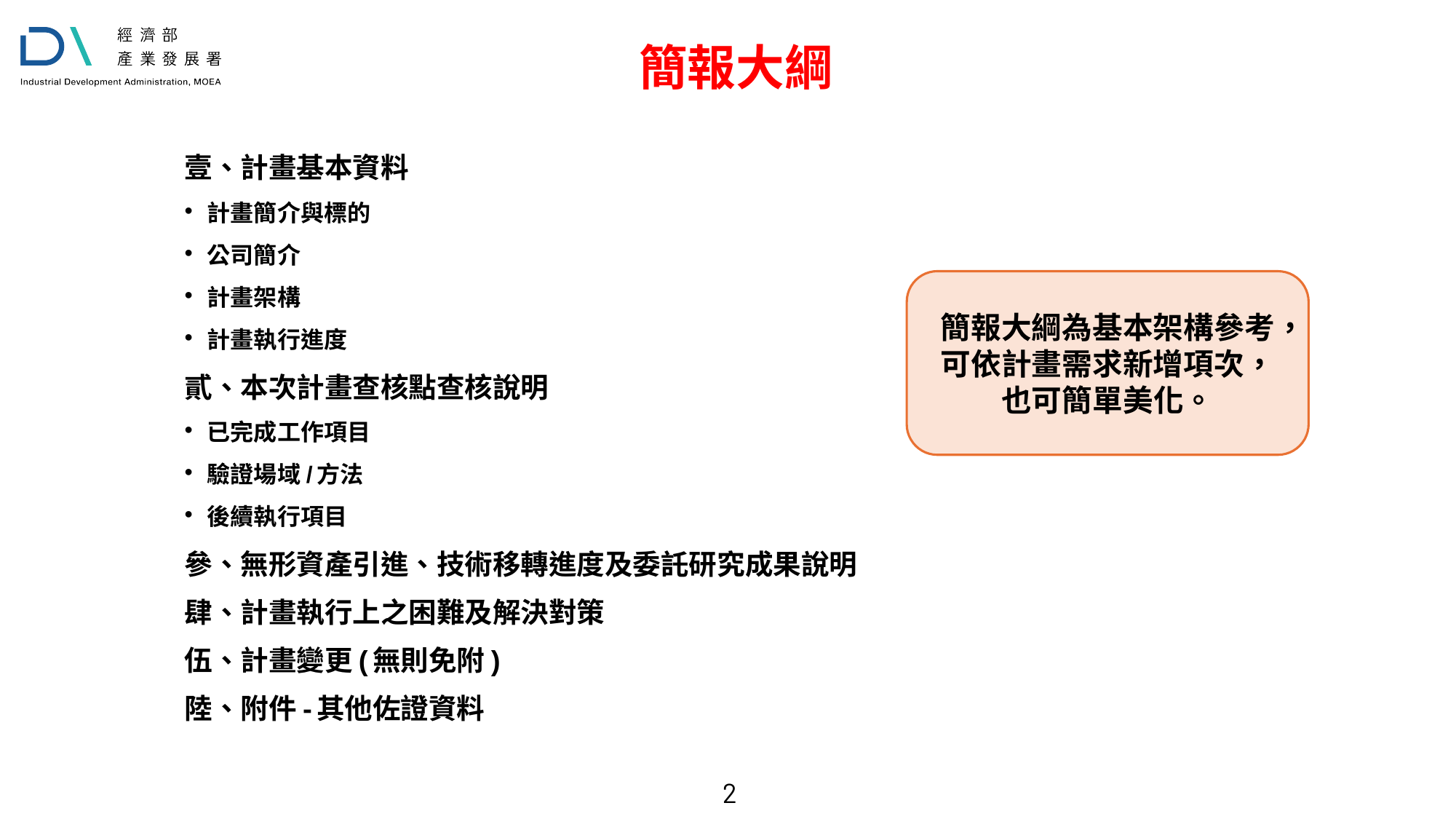

簡報大綱
壹、計畫基本資料
計畫簡介與標的
公司簡介
計畫架構
計畫執行進度
貳、本次計畫查核點查核說明
已完成工作項目
驗證場域/方法
後續執行項目
參、無形資產引進、技術移轉進度及委託研究成果說明
肆、計畫執行上之困難及解決對策
伍、計畫變更(無則免附)
陸、附件-其他佐證資料

簡報大綱為基本架構參考，可依計畫需求新增項次，
也可簡單美化。
2